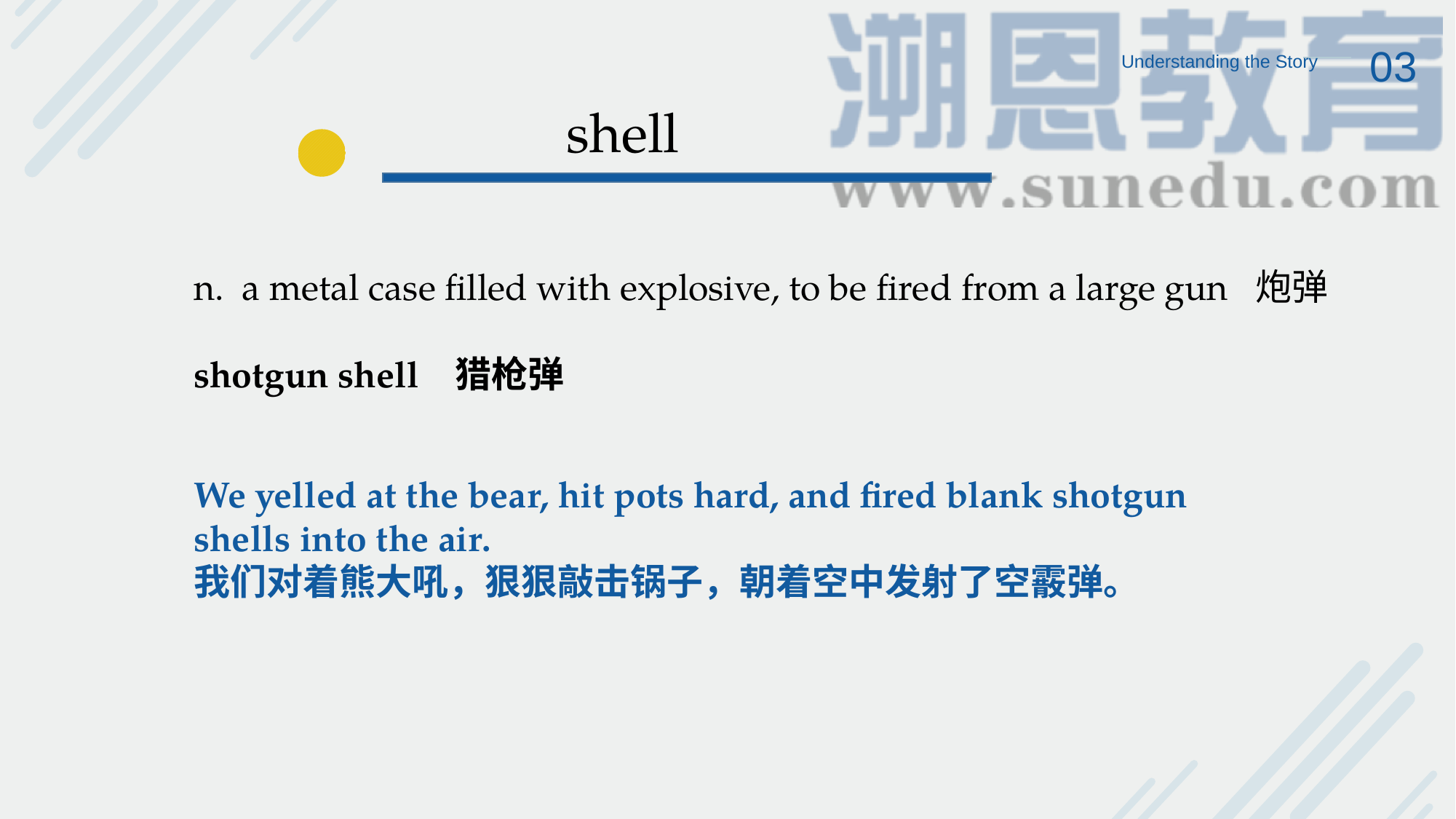

03
Understanding the Story
shell

n.  a metal case filled with explosive, to be fired from a large gun  炮弹

shotgun shell   猎枪弹
We yelled at the bear, hit pots hard, and fired blank shotgun shells into the air.
我们对着熊大吼，狠狠敲击锅子，朝着空中发射了空霰弹。